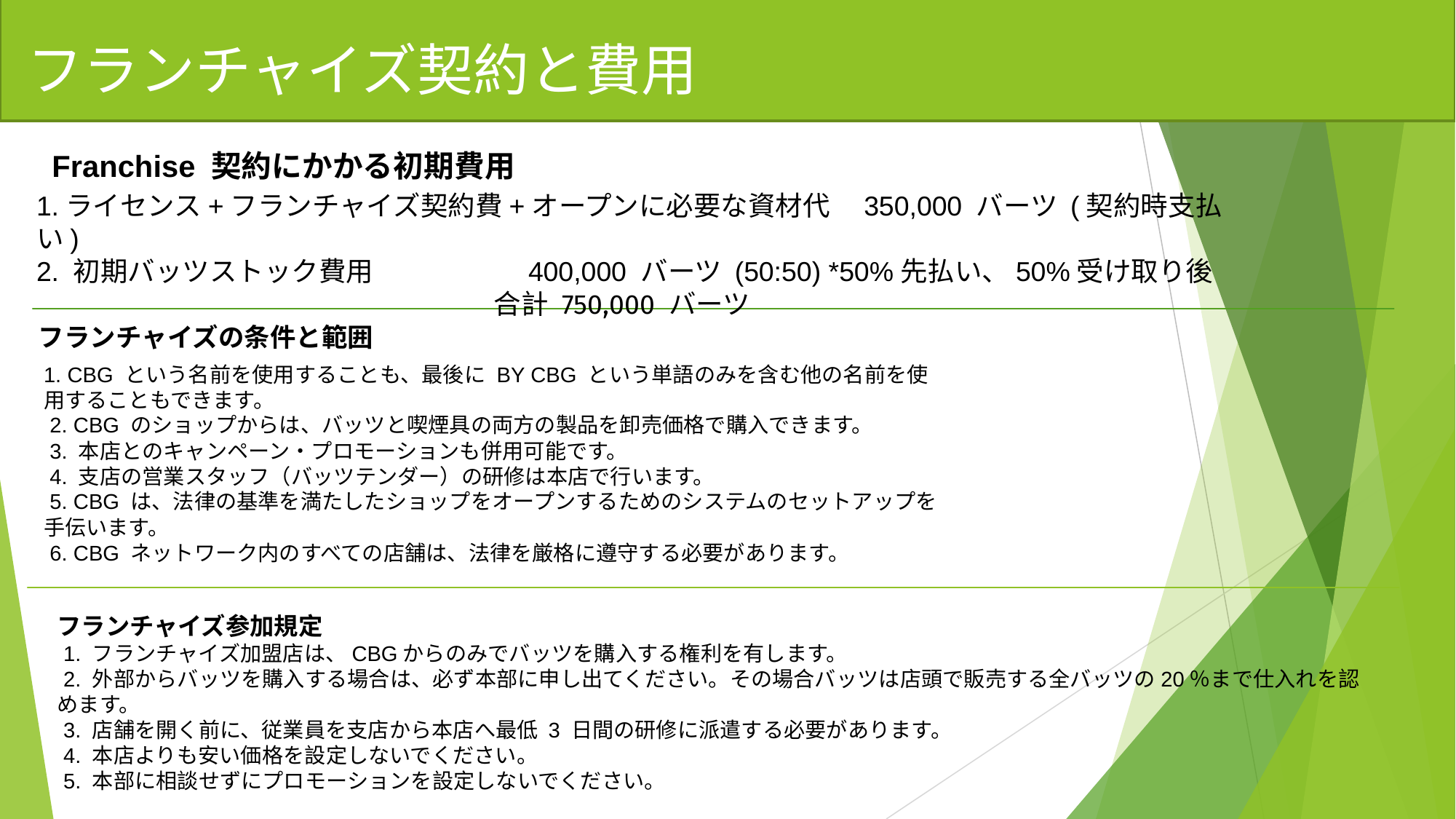

フランチャイズ契約と費用
 Franchise 契約にかかる初期費用
1.ライセンス+フランチャイズ契約費+オープンに必要な資材代　350,000 バーツ (契約時支払い)
2. 初期バッツストック費用                        400,000 バーツ (50:50) *50%先払い、50%受け取り後
                                                              合計 750,000 バーツ
フランチャイズの条件と範囲
1. CBG という名前を使用することも、最後に BY CBG という単語のみを含む他の名前を使用することもできます。
 2. CBG のショップからは、バッツと喫煙具の両方の製品を卸売価格で購入できます。
 3. 本店とのキャンペーン・プロモーションも併用可能です。
 4. 支店の営業スタッフ（バッツテンダー）の研修は本店で行います。
 5. CBG は、法律の基準を満たしたショップをオープンするためのシステムのセットアップを手伝います。
 6. CBG ネットワーク内のすべての店舗は、法律を厳格に遵守する必要があります。
フランチャイズ参加規定
 1. フランチャイズ加盟店は、CBGからのみでバッツを購入する権利を有します。
 2. 外部からバッツを購入する場合は、必ず本部に申し出てください。その場合バッツは店頭で販売する全バッツの20％まで仕入れを認めます。
 3. 店舗を開く前に、従業員を支店から本店へ最低 3 日間の研修に派遣する必要があります。
 4. 本店よりも安い価格を設定しないでください。
 5. 本部に相談せずにプロモーションを設定しないでください。